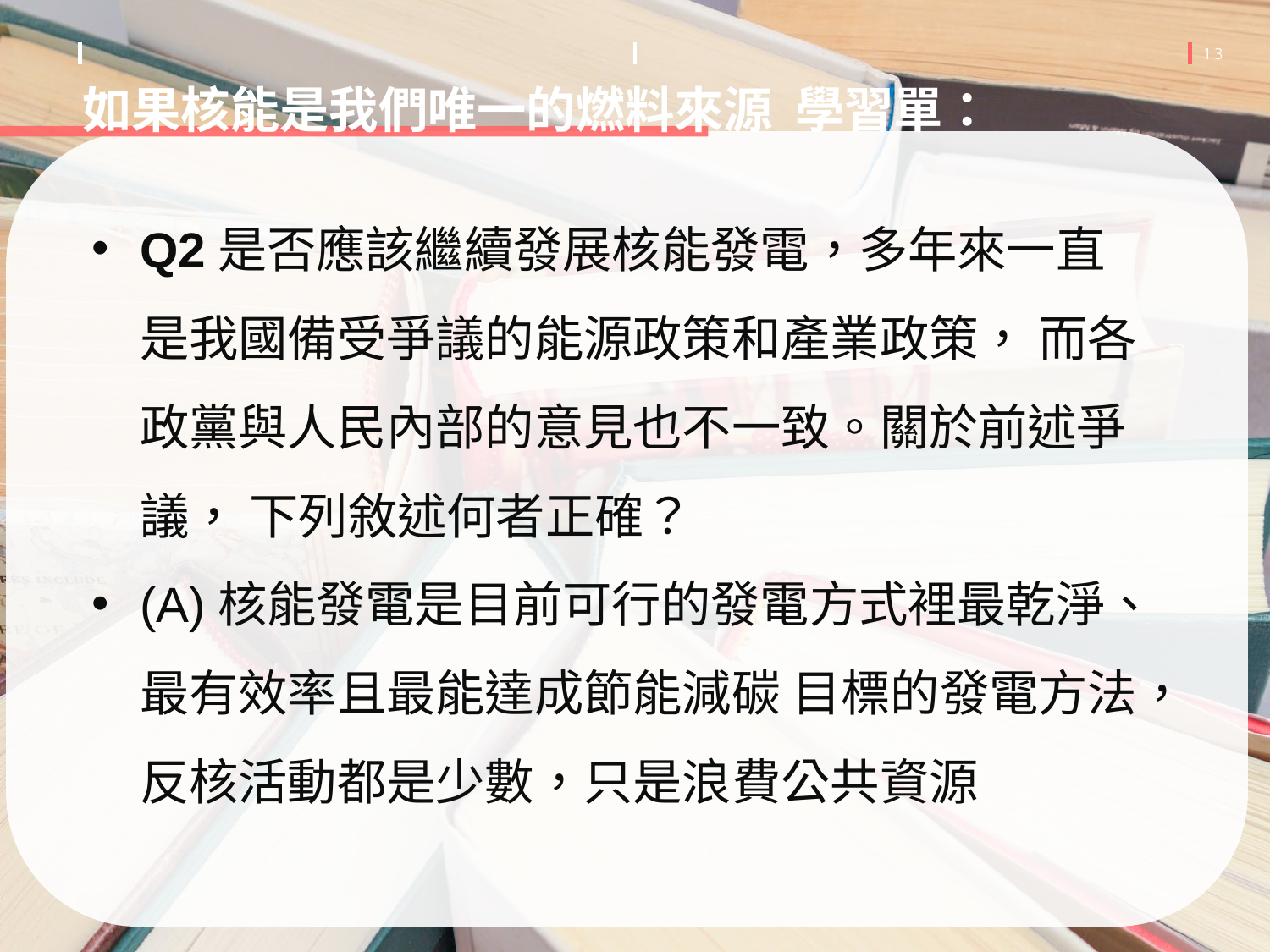

如果核能是我們唯一的燃料來源  學習單：

Q2是否應該繼續發展核能發電，多年來一直是我國備受爭議的能源政策和產業政策， 而各政黨與人民內部的意見也不一致。關於前述爭議， 下列敘述何者正確？
(A)核能發電是目前可行的發電方式裡最乾淨、最有效率且最能達成節能減碳 目標的發電方法，反核活動都是少數，只是浪費公共資源